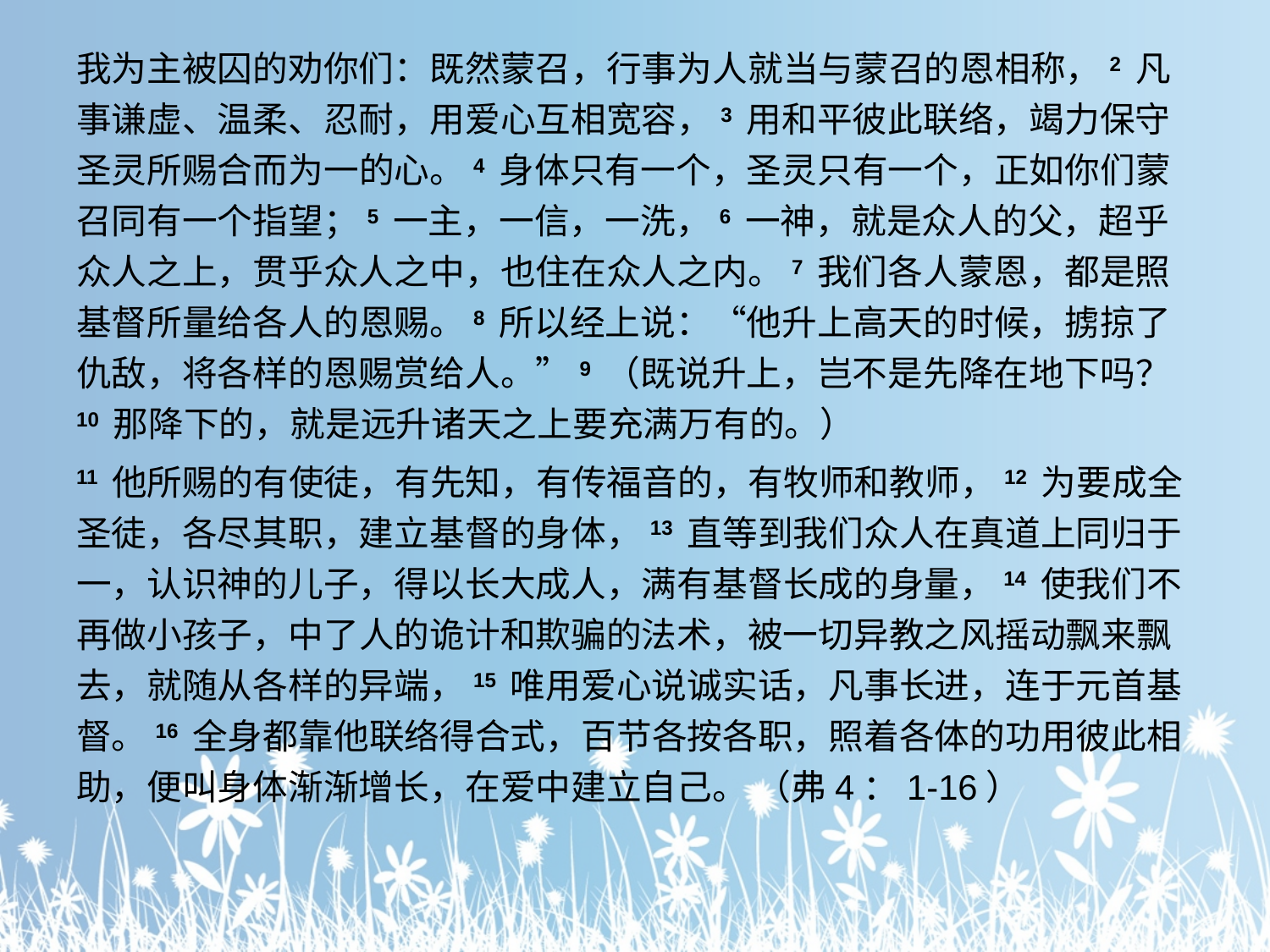

我为主被囚的劝你们：既然蒙召，行事为人就当与蒙召的恩相称，2 凡事谦虚、温柔、忍耐，用爱心互相宽容，3 用和平彼此联络，竭力保守圣灵所赐合而为一的心。4 身体只有一个，圣灵只有一个，正如你们蒙召同有一个指望；5 一主，一信，一洗，6 一神，就是众人的父，超乎众人之上，贯乎众人之中，也住在众人之内。7 我们各人蒙恩，都是照基督所量给各人的恩赐。8 所以经上说：“他升上高天的时候，掳掠了仇敌，将各样的恩赐赏给人。”9 （既说升上，岂不是先降在地下吗？10 那降下的，就是远升诸天之上要充满万有的。）
11 他所赐的有使徒，有先知，有传福音的，有牧师和教师，12 为要成全圣徒，各尽其职，建立基督的身体，13 直等到我们众人在真道上同归于一，认识神的儿子，得以长大成人，满有基督长成的身量，14 使我们不再做小孩子，中了人的诡计和欺骗的法术，被一切异教之风摇动飘来飘去，就随从各样的异端，15 唯用爱心说诚实话，凡事长进，连于元首基督。16 全身都靠他联络得合式，百节各按各职，照着各体的功用彼此相助，便叫身体渐渐增长，在爱中建立自己。 （弗4：1-16）